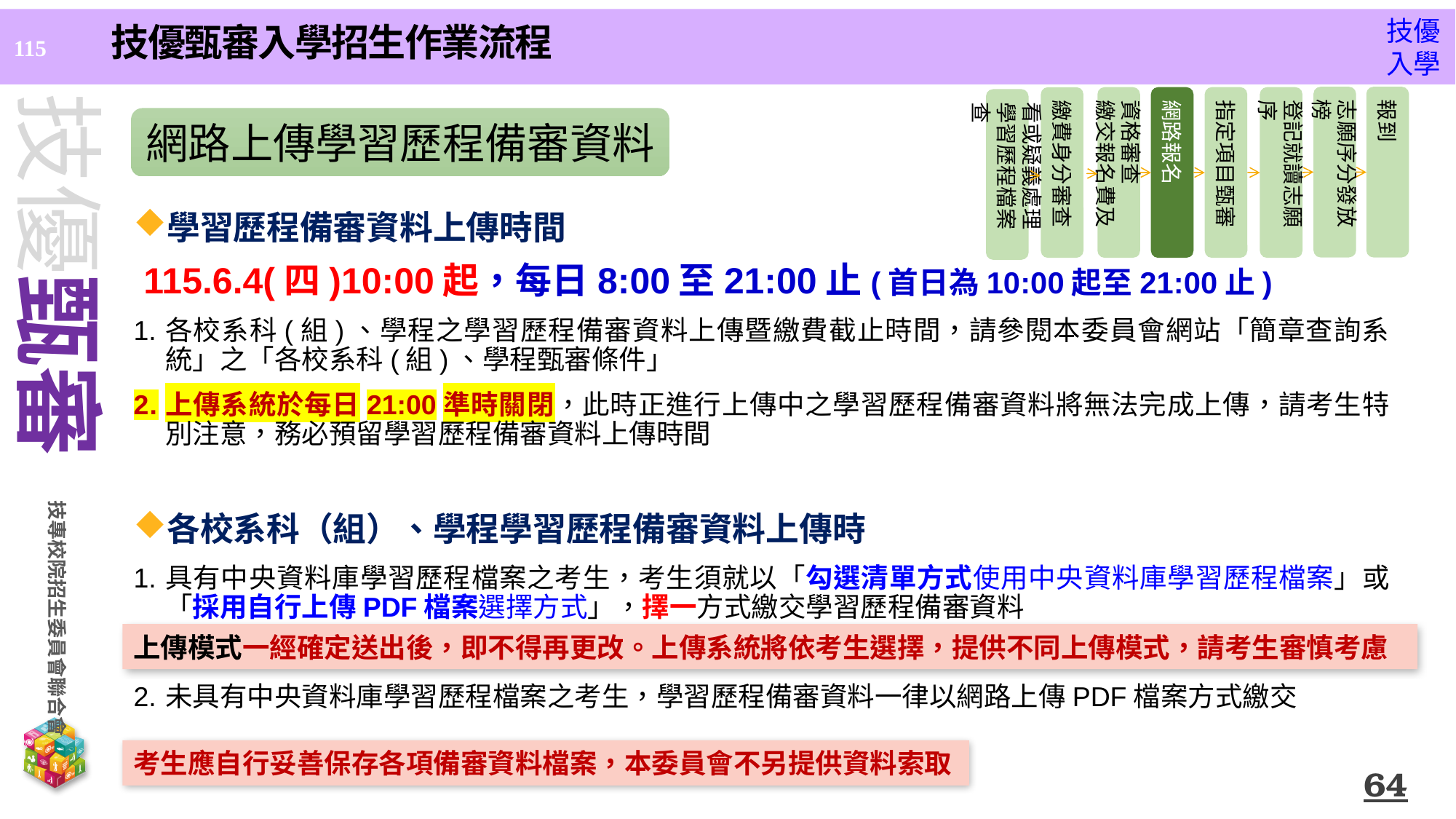

技優甄審入學招生作業流程
志願序分發放榜
報到
資格審查
繳交報名費及
網路報名
指定項目甄審
登記就讀志願序
繳費身分審查
看或疑義處理
學習歷程檔案查
網路上傳學習歷程備審資料
學習歷程備審資料上傳時間
 115.6.4(四)10:00起，每日8:00至21:00止(首日為10:00起至21:00止)
各校系科(組)、學程之學習歷程備審資料上傳暨繳費截止時間，請參閱本委員會網站「簡章查詢系統」之「各校系科(組)、學程甄審條件」
上傳系統於每日21:00準時關閉，此時正進行上傳中之學習歷程備審資料將無法完成上傳，請考生特別注意，務必預留學習歷程備審資料上傳時間

各校系科（組）、學程學習歷程備審資料上傳時
具有中央資料庫學習歷程檔案之考生，考生須就以「勾選清單方式使用中央資料庫學習歷程檔案」或「採用自行上傳PDF檔案選擇方式」，擇一方式繳交學習歷程備審資料

未具有中央資料庫學習歷程檔案之考生，學習歷程備審資料一律以網路上傳PDF檔案方式繳交
上傳模式一經確定送出後，即不得再更改。上傳系統將依考生選擇，提供不同上傳模式，請考生審慎考慮
考生應自行妥善保存各項備審資料檔案，本委員會不另提供資料索取